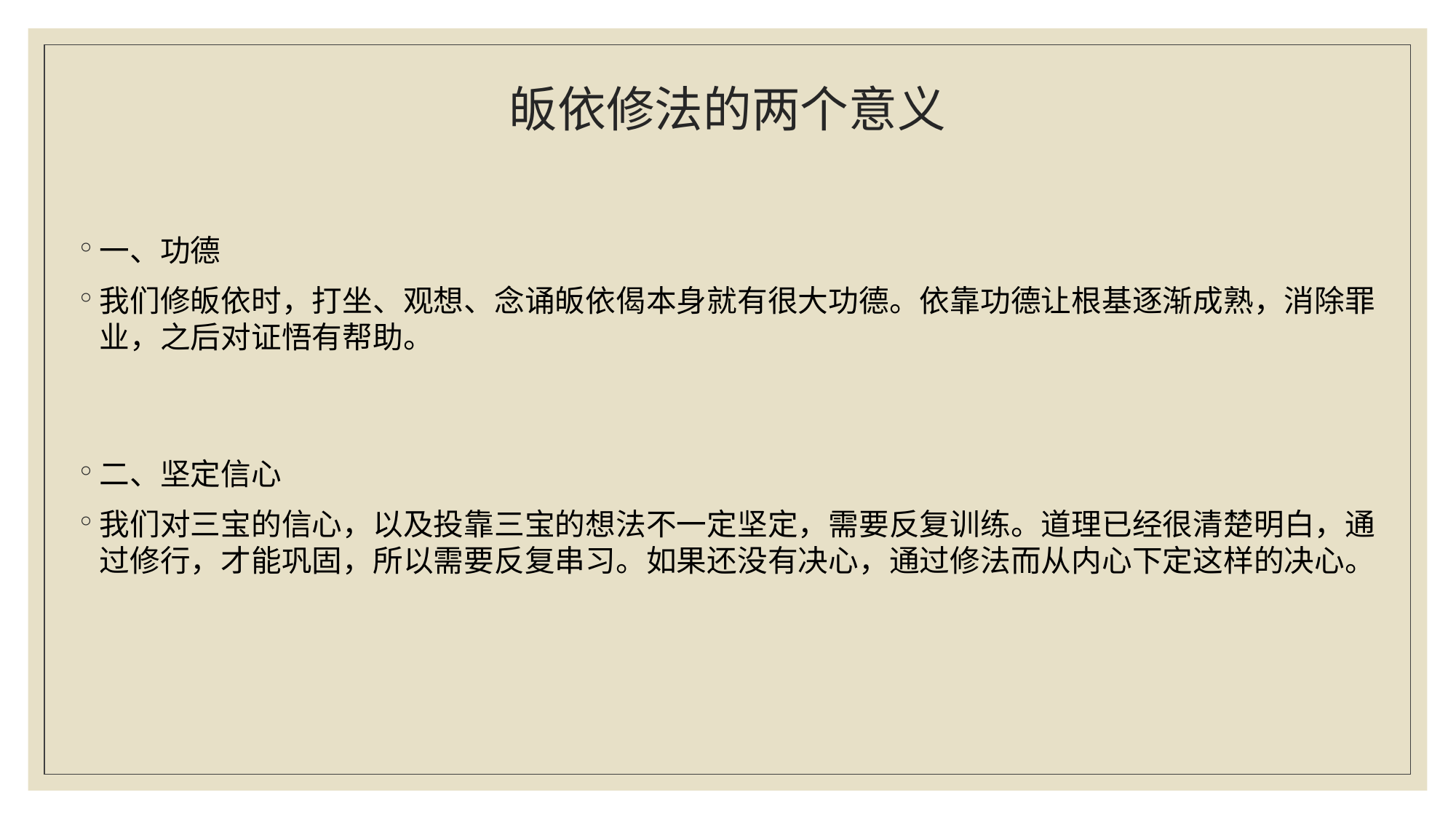

# 皈依修法的两个意义

一、功德
我们修皈依时，打坐、观想、念诵皈依偈本身就有很大功德。依靠功德让根基逐渐成熟，消除罪业，之后对证悟有帮助。

二、坚定信心
我们对三宝的信心，以及投靠三宝的想法不一定坚定，需要反复训练。道理已经很清楚明白，通过修行，才能巩固，所以需要反复串习。如果还没有决心，通过修法而从内心下定这样的决心。